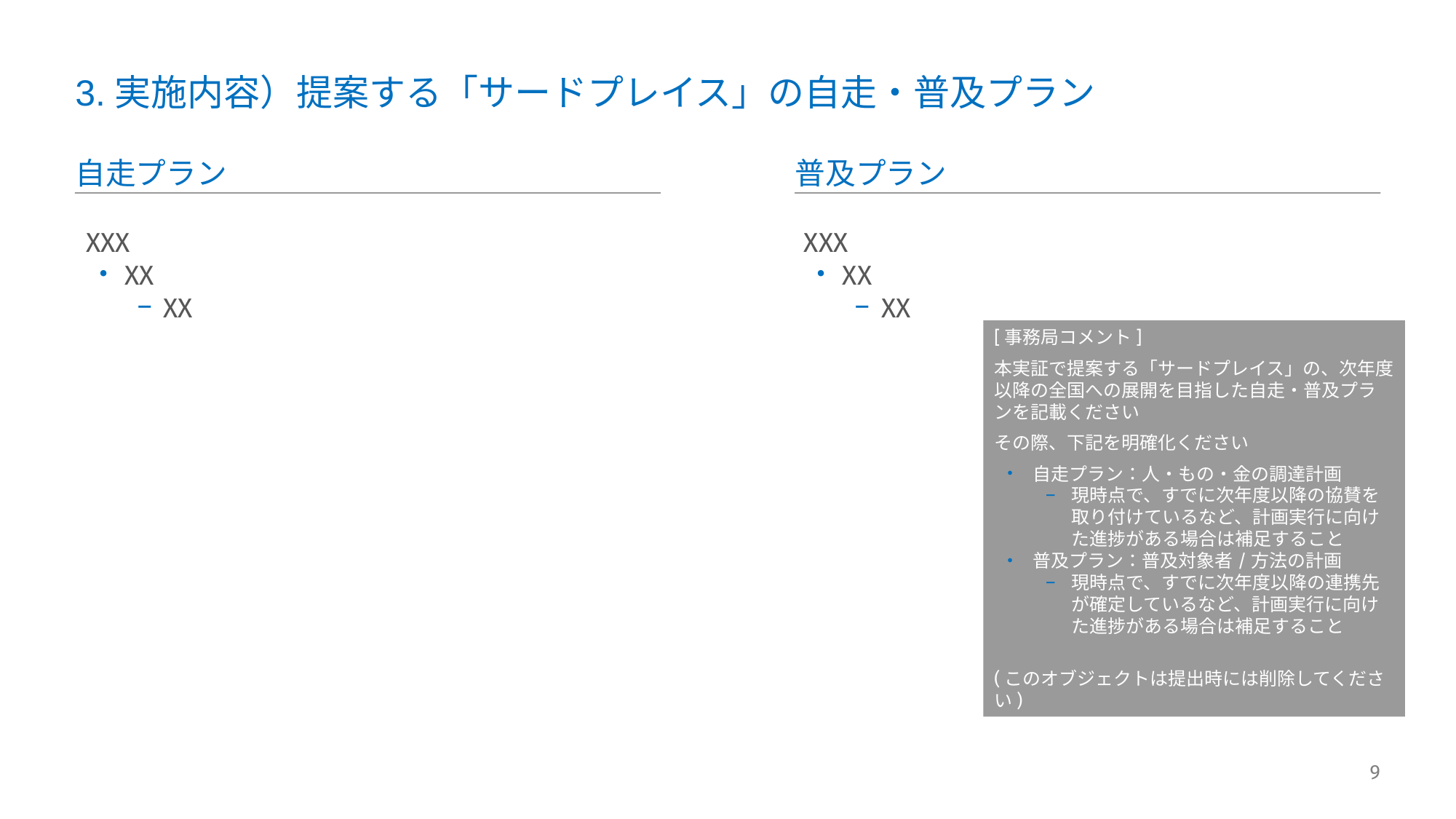

# 3.実施内容）提案する「サードプレイス」の自走・普及プラン
自走プラン
普及プラン
XXX
XX
XX
XXX
XX
XX
[事務局コメント]
本実証で提案する「サードプレイス」の、次年度以降の全国への展開を目指した自走・普及プランを記載ください
その際、下記を明確化ください
自走プラン：人・もの・金の調達計画
現時点で、すでに次年度以降の協賛を取り付けているなど、計画実行に向けた進捗がある場合は補足すること
普及プラン：普及対象者/方法の計画
現時点で、すでに次年度以降の連携先が確定しているなど、計画実行に向けた進捗がある場合は補足すること

(このオブジェクトは提出時には削除してください)